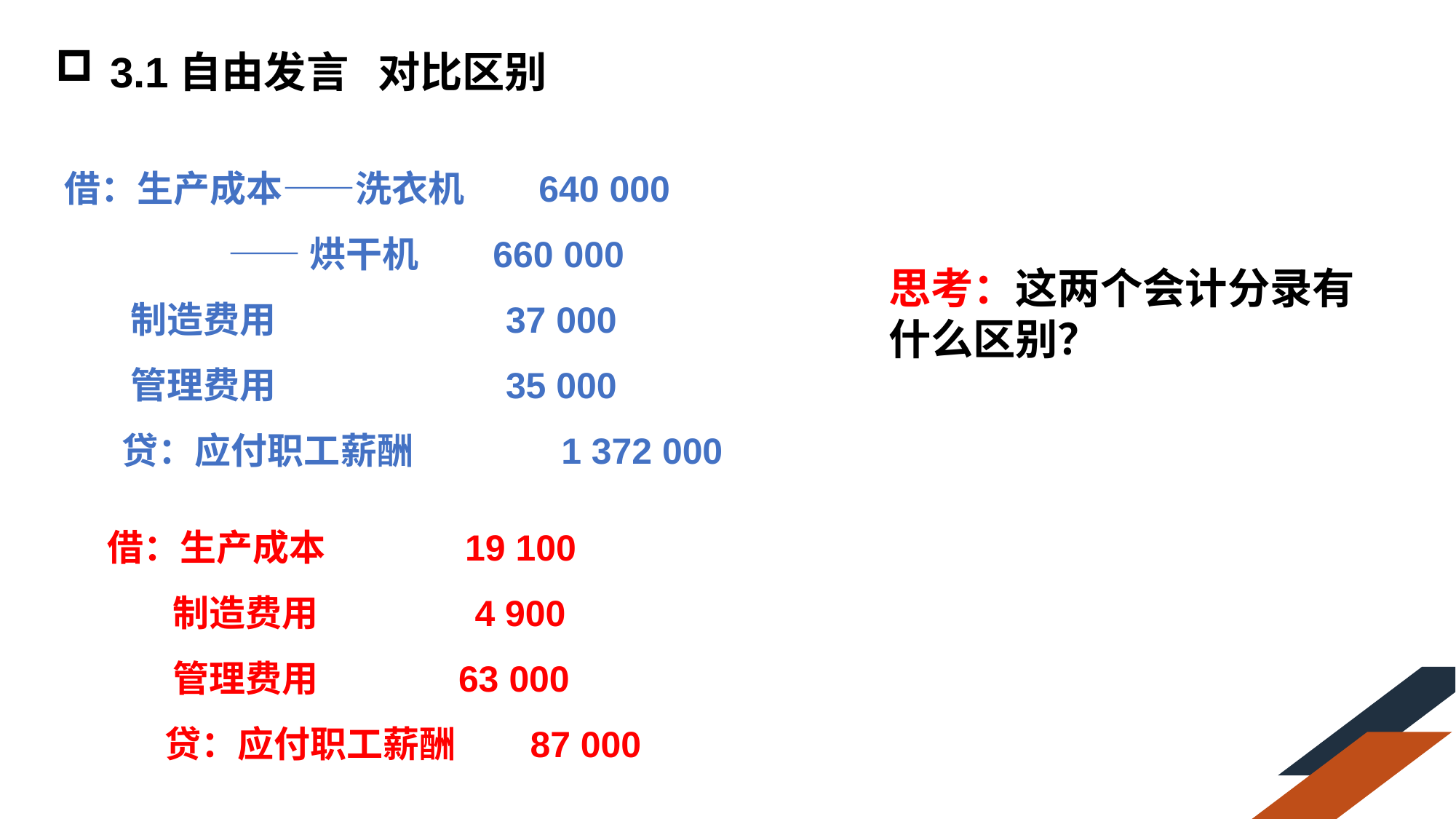

3.1自由发言   对比区别
借：生产成本——洗衣机        640 000
                    ——烘干机        660 000
       制造费用                           37 000
       管理费用                           35 000
      贷：应付职工薪酬                 1 372 000
思考：这两个会计分录有什么区别？
借：生产成本                19 100
       制造费用                  4 900
       管理费用                63 000
      贷：应付职工薪酬        87 000